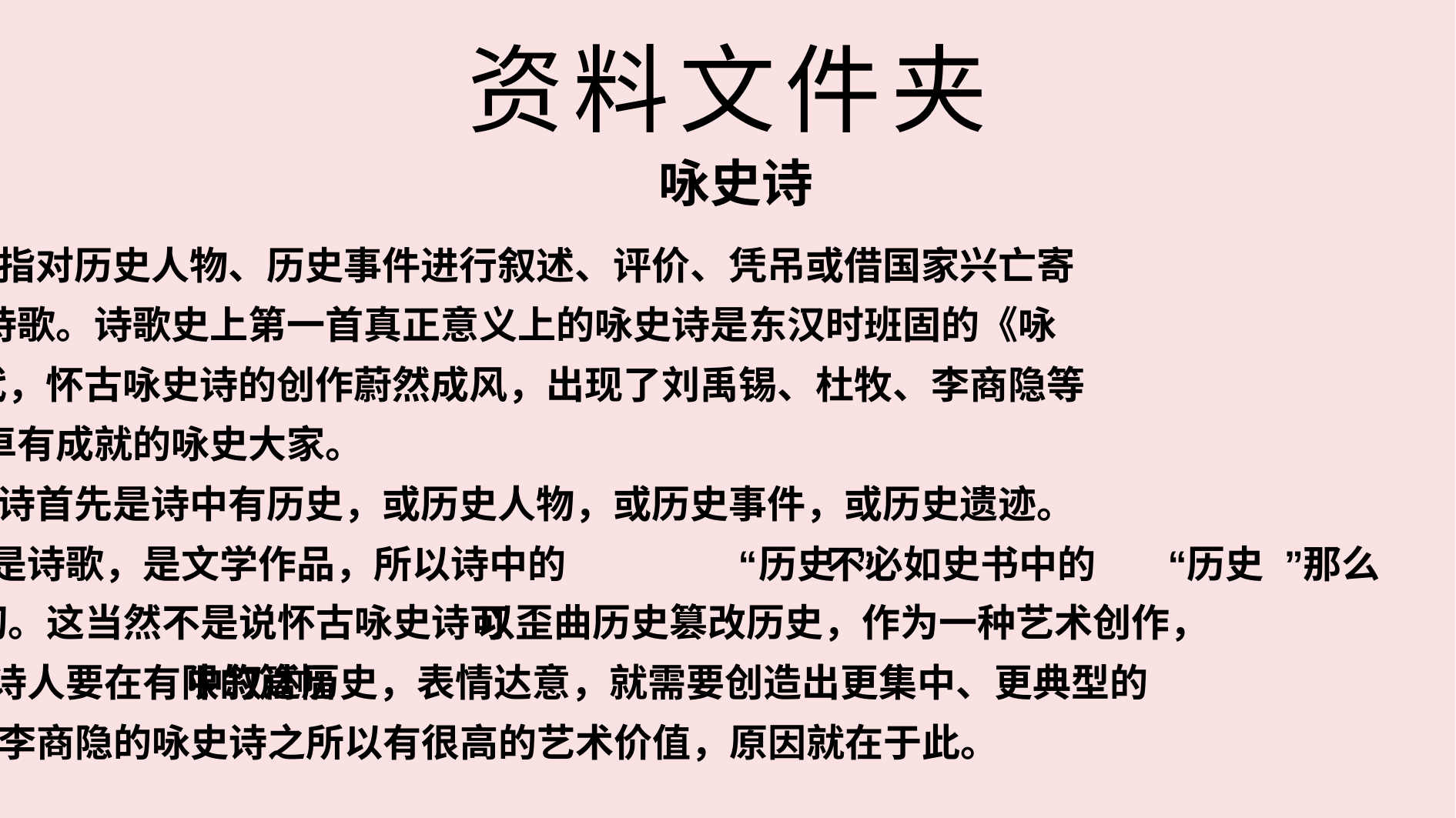

# 资料文件夹

咏史诗

咏史诗是指对历史人物、历史事件进行叙述、评价、凭吊或借国家兴亡寄
托个人怀抱的诗歌。诗歌史上第一首真正意义上的咏史诗是东汉时班固的《咏
史》。到了唐代，怀古咏史诗的创作蔚然成风，出现了刘禹锡、杜牧、李商隐等
卓有成就的咏史大家。

怀古咏史诗首先是诗中有历史，或历史人物，或历史事件，或历史遗迹。
因为是诗歌，是文学作品，所以诗中的
“
历史
”
不必如史书中的
“
历史
”
那么
确切。这当然不是说怀古咏史诗可
以歪曲历史篡改历史，作为一种艺术创作，
诗人要在有限的篇幅
中叙述历史，表情达意，就需要创造出更集中、更典型的
环境、形象。李商隐的咏史诗之所以有很高的艺术价值，原因就在于此。